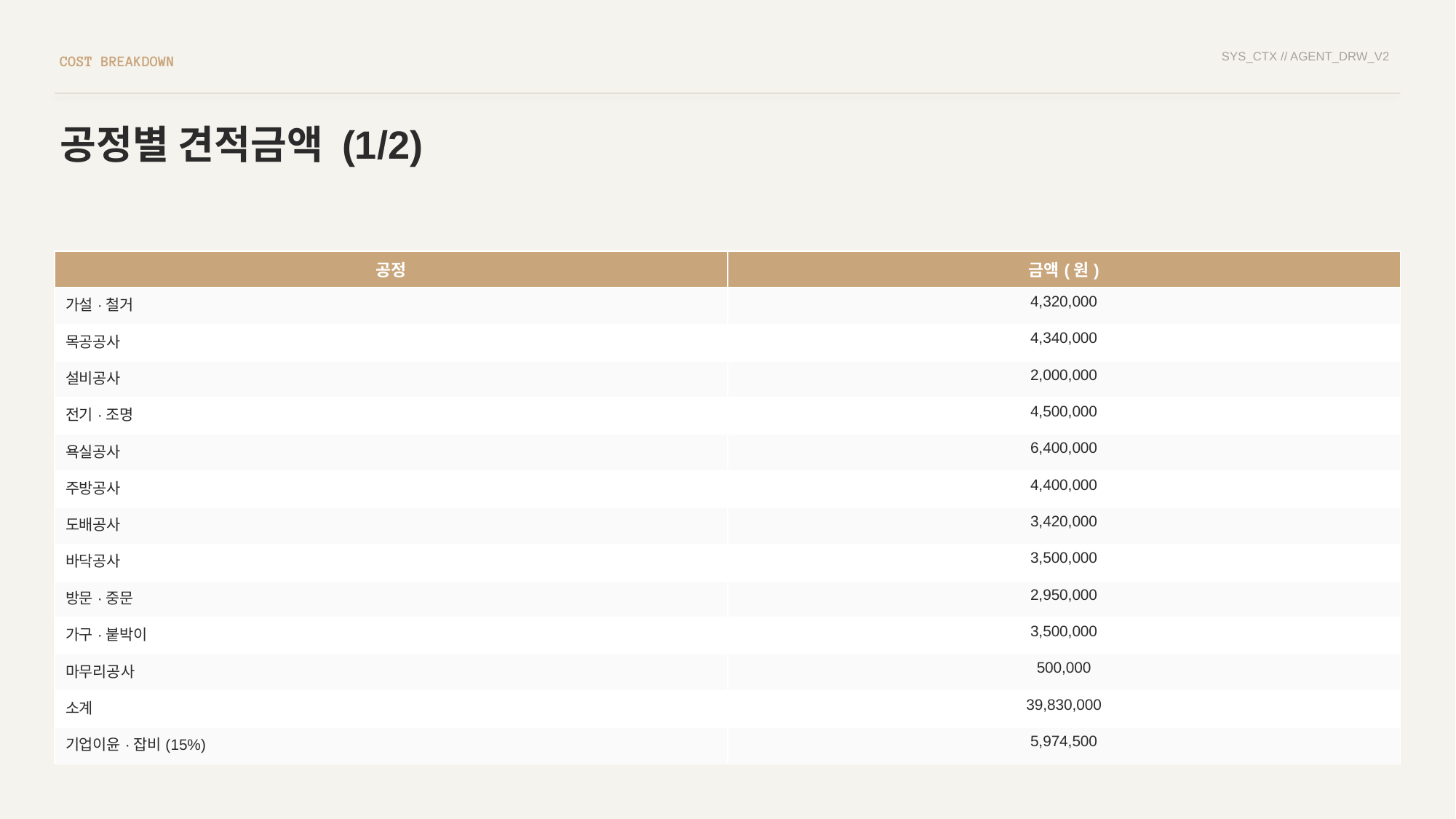

SYS_CTX // AGENT_DRW_V2
COST BREAKDOWN

공정별 견적금액 (1/2)
| 공정 | 금액(원) |
| --- | --- |
| 가설·철거 | 4,320,000 |
| 목공공사 | 4,340,000 |
| 설비공사 | 2,000,000 |
| 전기·조명 | 4,500,000 |
| 욕실공사 | 6,400,000 |
| 주방공사 | 4,400,000 |
| 도배공사 | 3,420,000 |
| 바닥공사 | 3,500,000 |
| 방문·중문 | 2,950,000 |
| 가구·붙박이 | 3,500,000 |
| 마무리공사 | 500,000 |
| 소계 | 39,830,000 |
| 기업이윤·잡비(15%) | 5,974,500 |